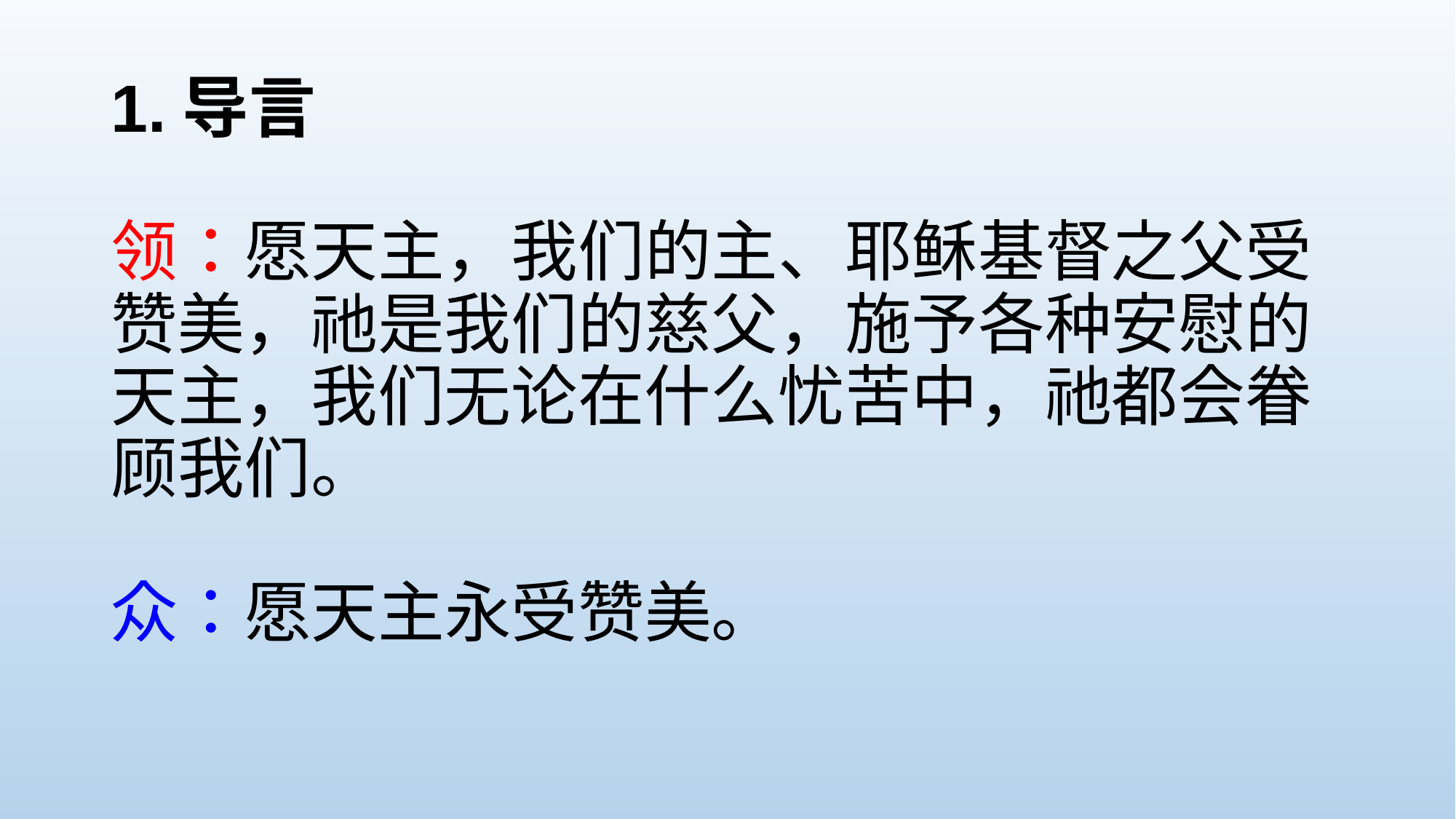

# 1.导言 领：愿天主，我们的主、耶稣基督之父受赞美，祂是我们的慈父，施予各种安慰的天主，我们无论在什么忧苦中，祂都会眷顾我们。 众：愿天主永受赞美。